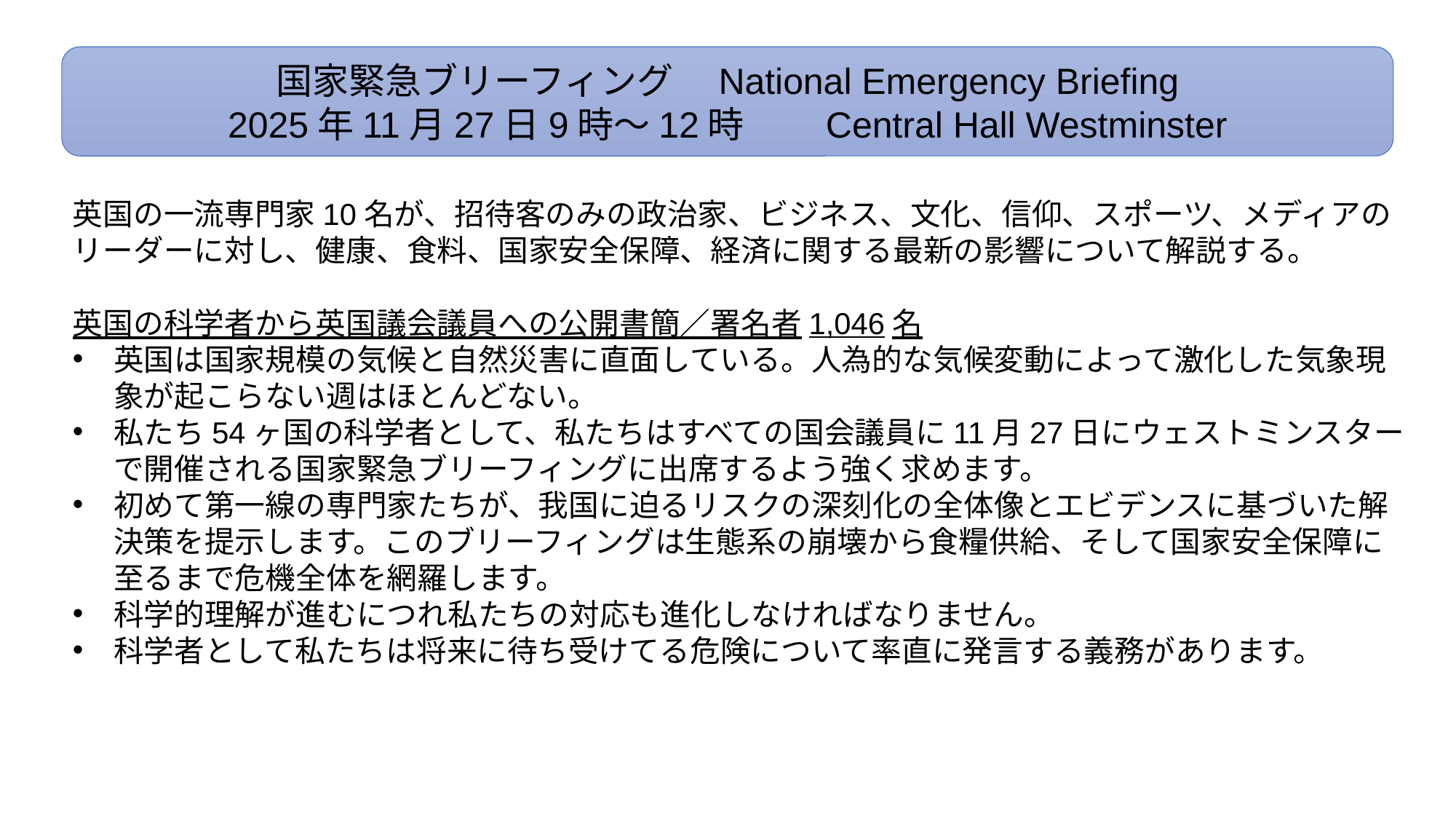

国家緊急ブリーフィング　National Emergency Briefing
2025年11月27日9時～12時　　Central Hall Westminster
英国の一流専門家10名が、招待客のみの政治家、ビジネス、文化、信仰、スポーツ、メディアのリーダーに対し、健康、食料、国家安全保障、経済に関する最新の影響について解説する。

英国の科学者から英国議会議員への公開書簡／署名者1,046名
英国は国家規模の気候と自然災害に直面している。人為的な気候変動によって激化した気象現象が起こらない週はほとんどない。
私たち54ヶ国の科学者として、私たちはすべての国会議員に11月27日にウェストミンスターで開催される国家緊急ブリーフィングに出席するよう強く求めます。
初めて第一線の専門家たちが、我国に迫るリスクの深刻化の全体像とエビデンスに基づいた解決策を提示します。このブリーフィングは生態系の崩壊から食糧供給、そして国家安全保障に至るまで危機全体を網羅します。
科学的理解が進むにつれ私たちの対応も進化しなければなりません。
科学者として私たちは将来に待ち受けてる危険について率直に発言する義務があります。